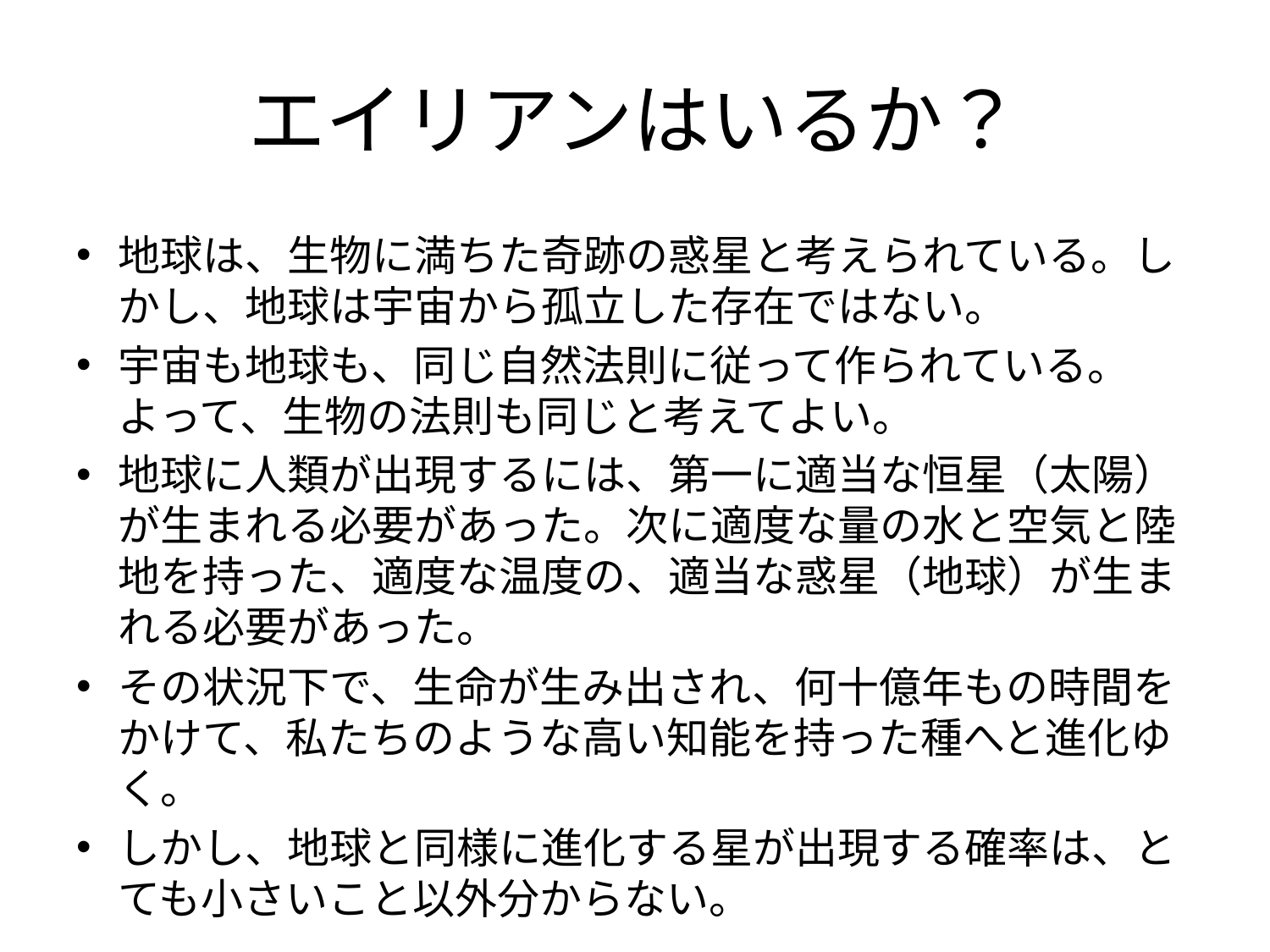

# エイリアンはいるか？
地球は、生物に満ちた奇跡の惑星と考えられている。しかし、地球は宇宙から孤立した存在ではない。
宇宙も地球も、同じ自然法則に従って作られている。よって、生物の法則も同じと考えてよい。
地球に人類が出現するには、第一に適当な恒星（太陽）が生まれる必要があった。次に適度な量の水と空気と陸地を持った、適度な温度の、適当な惑星（地球）が生まれる必要があった。
その状況下で、生命が生み出され、何十億年もの時間をかけて、私たちのような高い知能を持った種へと進化ゆく。
しかし、地球と同様に進化する星が出現する確率は、とても小さいこと以外分からない。